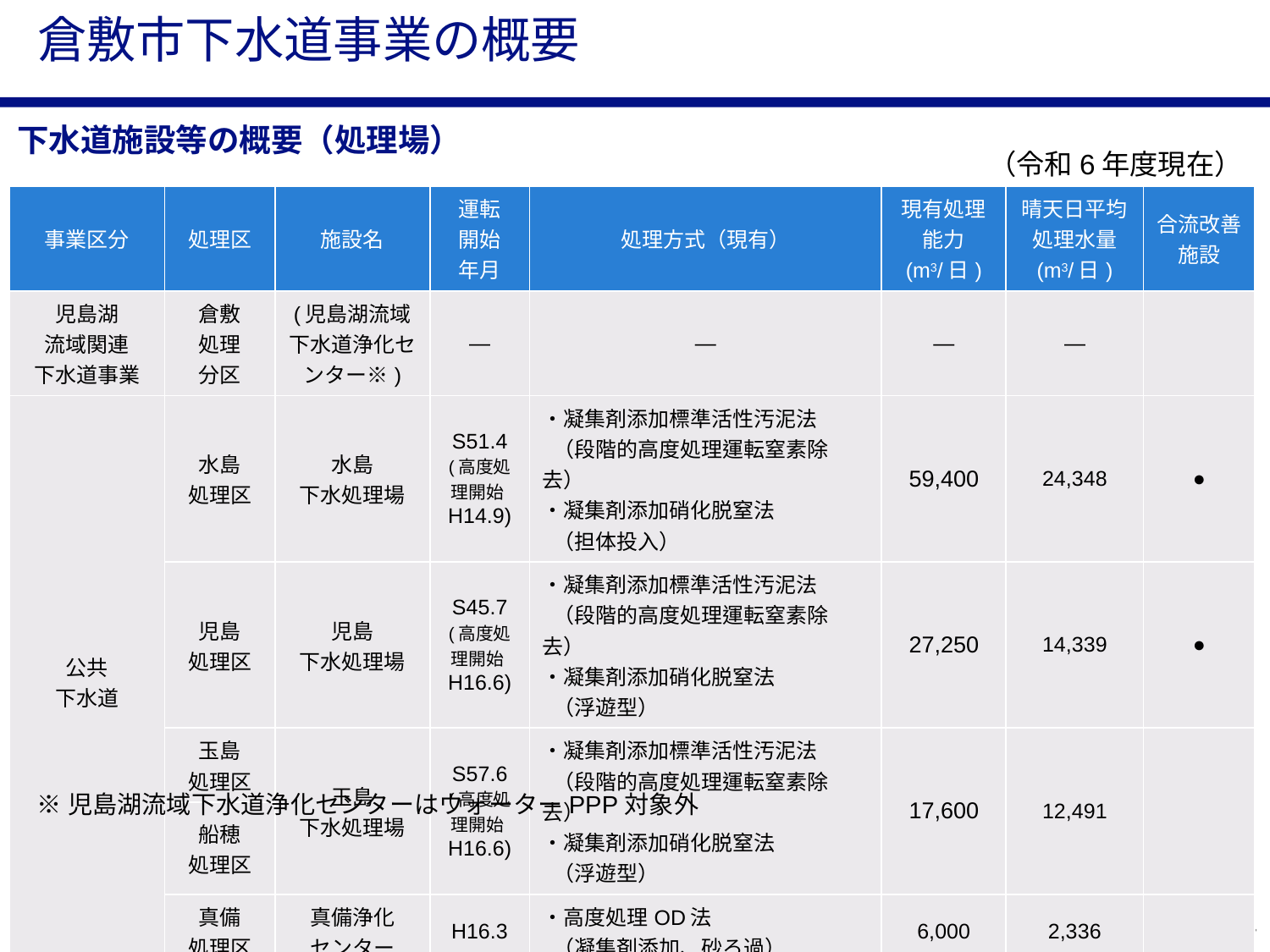

# 倉敷市下水道事業の概要
下水道施設等の概要（処理場）
（令和6年度現在）
| 事業区分 | 処理区 | 施設名 | 運転 開始 年月 | 処理方式（現有） | 現有処理 能力 (m3/日) | 晴天日平均 処理水量 (m3/日) | 合流改善施設 |
| --- | --- | --- | --- | --- | --- | --- | --- |
| 児島湖 流域関連 下水道事業 | 倉敷 処理 分区 | (児島湖流域下水道浄化センター※) | ― | ― | ― | ― |  |
| 公共 下水道 | 水島 処理区 | 水島 下水処理場 | S51.4 (高度処理開始H14.9) | ・凝集剤添加標準活性汚泥法 （段階的高度処理運転窒素除去） ・凝集剤添加硝化脱窒法 （担体投入） | 59,400 | 24,348 | ● |
|  | 児島 処理区 | 児島 下水処理場 | S45.7 (高度処理開始H16.6) | ・凝集剤添加標準活性汚泥法 （段階的高度処理運転窒素除去） ・凝集剤添加硝化脱窒法 （浮遊型） | 27,250 | 14,339 | ● |
|  | 玉島 処理区 | 玉島 下水処理場 | S57.6 (高度処理開始H16.6) | ・凝集剤添加標準活性汚泥法 （段階的高度処理運転窒素除去） ・凝集剤添加硝化脱窒法 （浮遊型） | 17,600 | 12,491 |  |
|  | 船穂 処理区 |  |  |  |  |  |  |
|  | 真備 処理区 | 真備浄化 センター | H16.3 | ・高度処理OD法 （凝集剤添加、砂ろ過） | 6,000 | 2,336 |  |
※児島湖流域下水道浄化センターはウォーターPPP対象外
● 「備讃瀬戸内海域流域別下水道整備総合計画」により、導入済の高度処理施設の改築に伴い標準活性
　汚泥法への切替を実施していく予定である。（切替時期は未定）
● 農業集落排水事業の一部処理施設については廃止を予定しているため、本調査の対象に含めない。
7